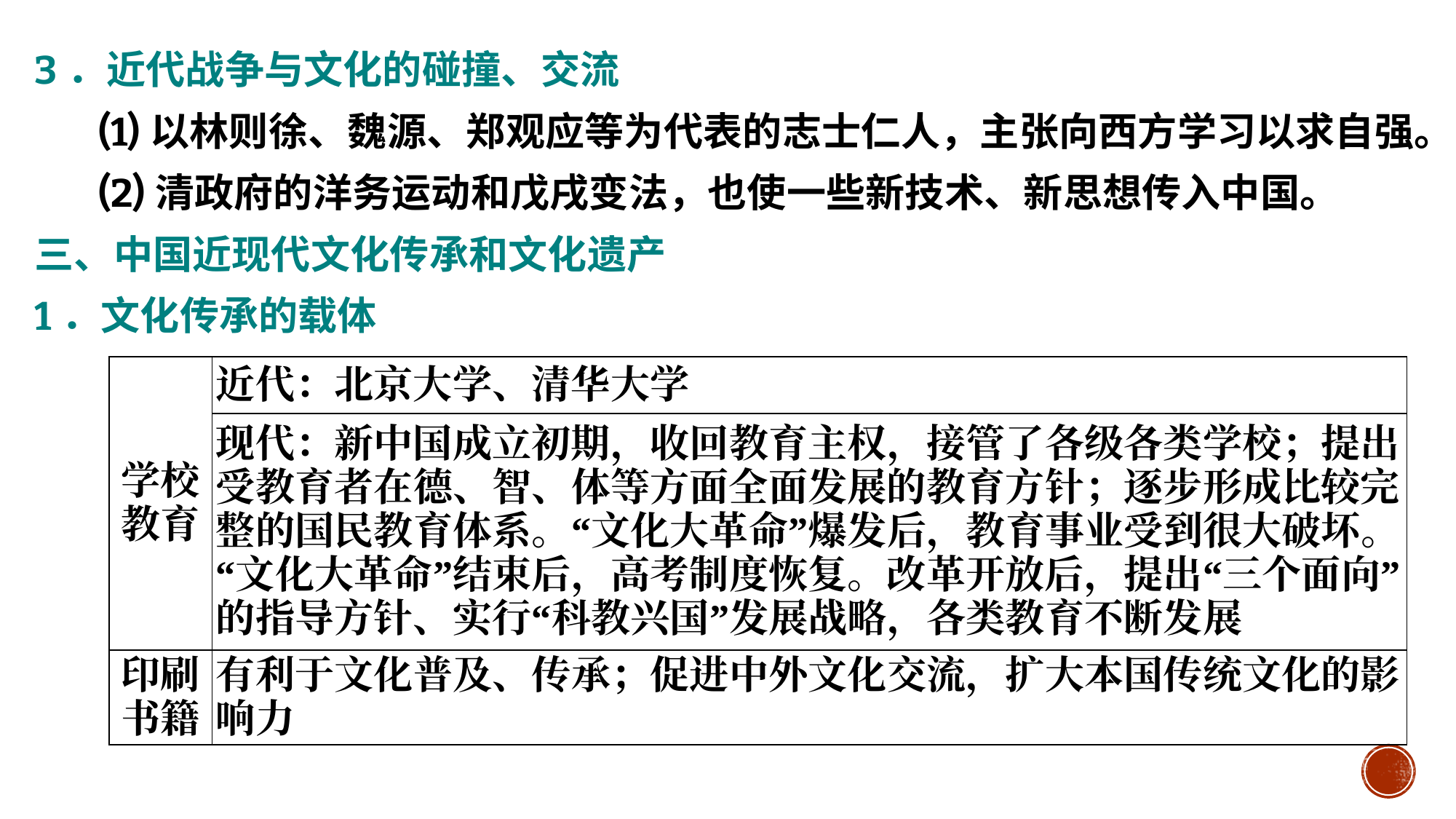

3．近代战争与文化的碰撞、交流
(1)以林则徐、魏源、郑观应等为代表的志士仁人，主张向西方学习以求自强。
(2)清政府的洋务运动和戊戌变法，也使一些新技术、新思想传入中国。
三、中国近现代文化传承和文化遗产
1．文化传承的载体
#
| 学校 教育 | 近代：北京大学、清华大学 |
| --- | --- |
|  | 现代：新中国成立初期，收回教育主权，接管了各级各类学校；提出受教育者在德、智、体等方面全面发展的教育方针；逐步形成比较完整的国民教育体系。“文化大革命”爆发后，教育事业受到很大破坏。“文化大革命”结束后，高考制度恢复。改革开放后，提出“三个面向”的指导方针、实行“科教兴国”发展战略，各类教育不断发展 |
| 印刷 书籍 | 有利于文化普及、传承；促进中外文化交流，扩大本国传统文化的影响力 |